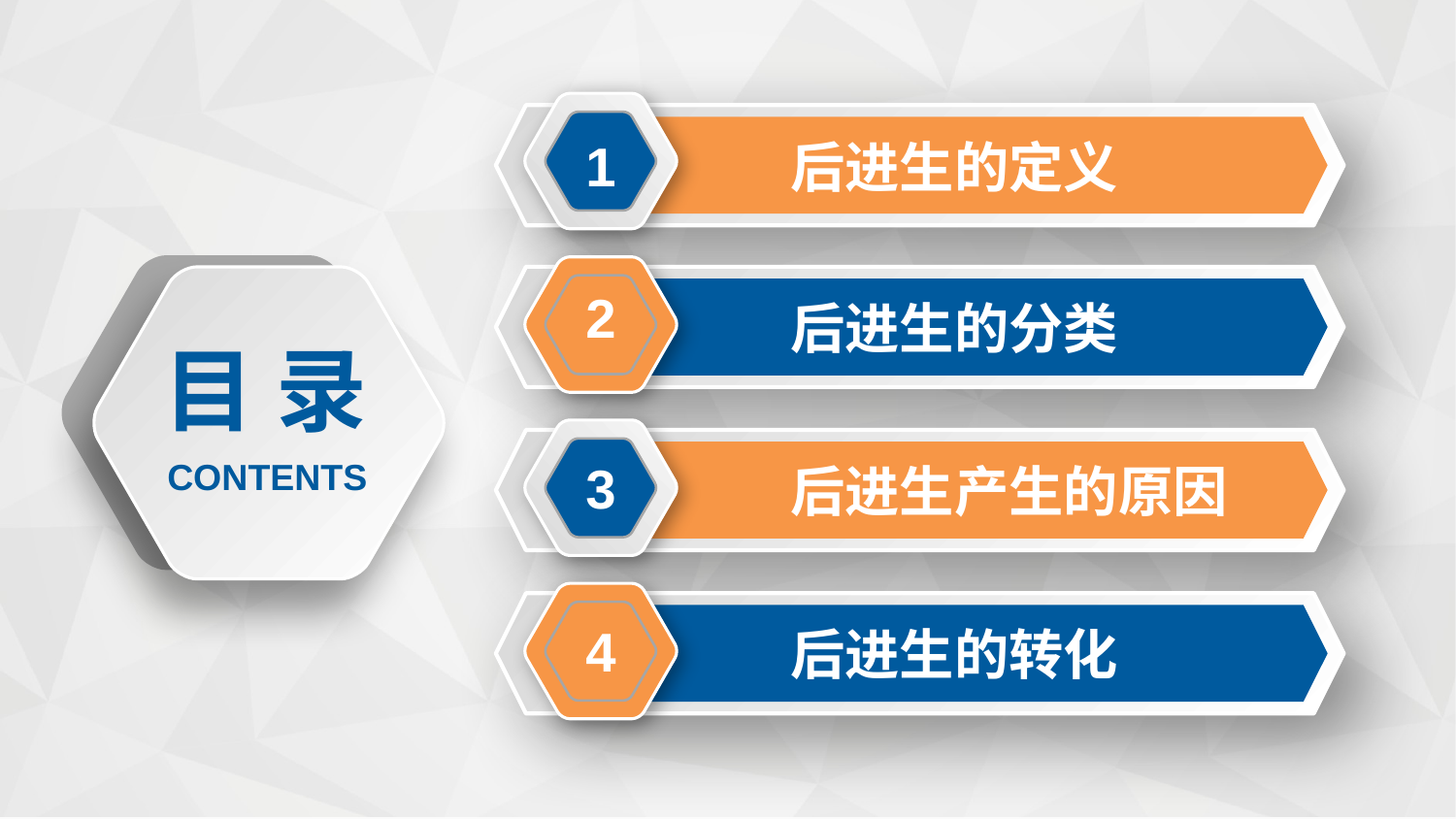

1
后进生的定义

2
后进生的分类
目 录

CONTENTS
3
后进生产生的原因

4
后进生的转化